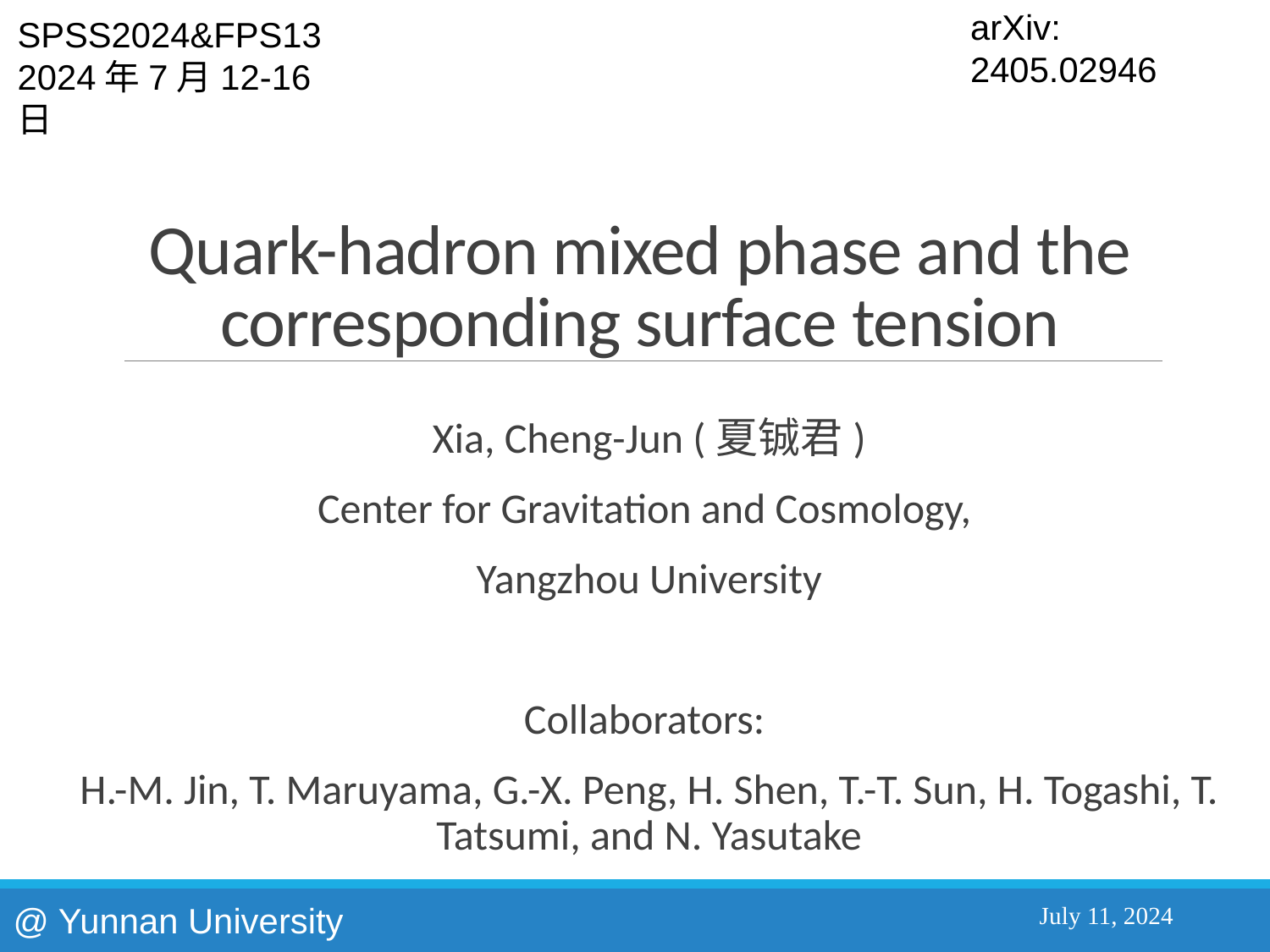

arXiv: 2405.02946
SPSS2024&FPS13
2024年7月12-16日
# Quark-hadron mixed phase and the corresponding surface tension
Xia, Cheng-Jun (夏铖君)
Center for Gravitation and Cosmology,
Yangzhou University

Collaborators:
H.-M. Jin, T. Maruyama, G.-X. Peng, H. Shen, T.-T. Sun, H. Togashi, T. Tatsumi, and N. Yasutake

@ Yunnan University
July 11, 2024